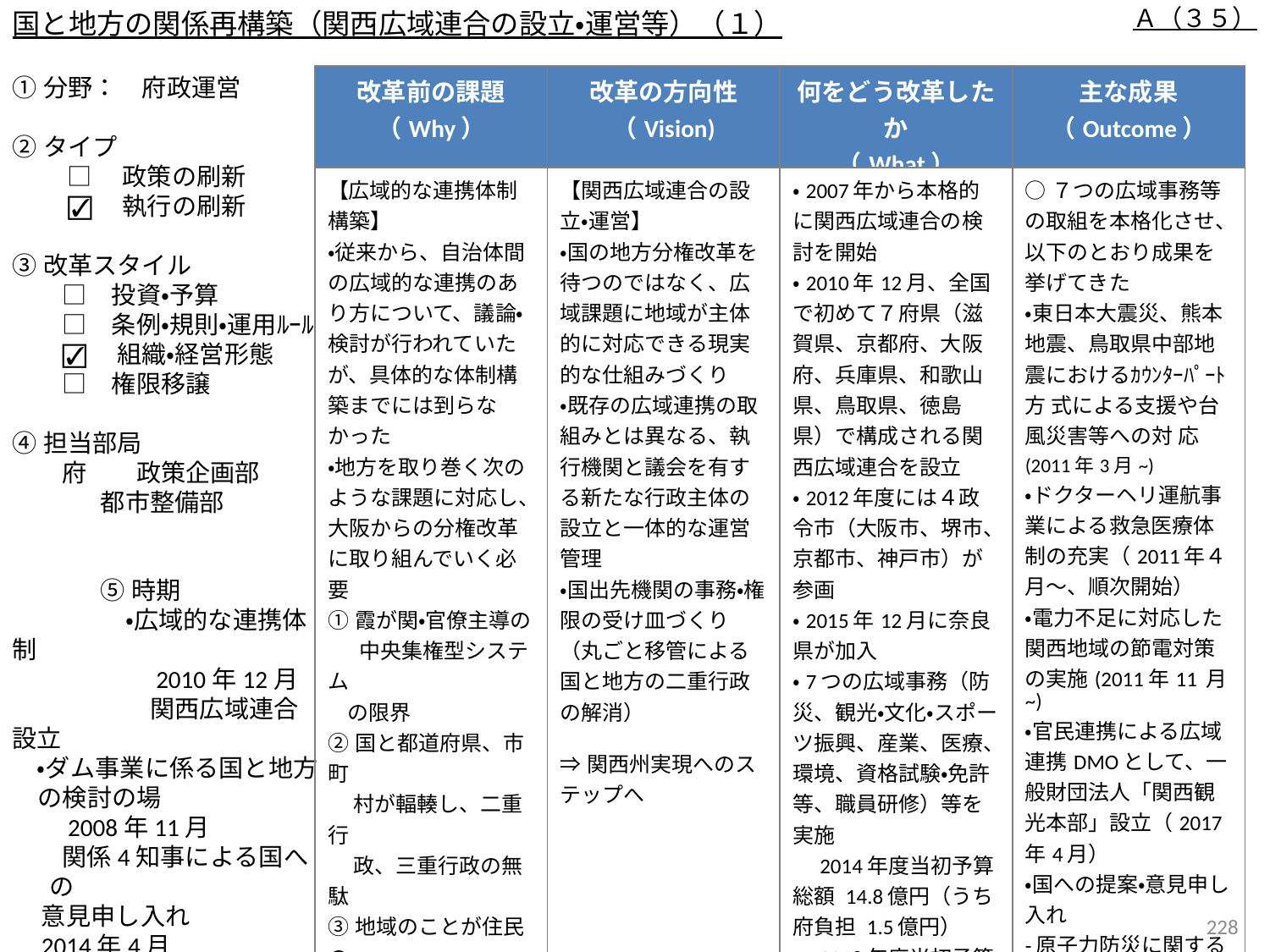

国と地方の関係再構築（関西広域連合の設立・運営等）（１）
Ａ（３５）
①分野：　府政運営

②タイプ
　　 □ 　政策の刷新
　　 ☑ 　執行の刷新

③改革スタイル
　　□　投資・予算
　　□　条例・規則・運用ﾙｰﾙ
　　☑ 　組織・経営形態
　　□　権限移譲

④担当部局
　　府　　政策企画部
都市整備部

⑤時期
　・広域的な連携体制
　　2010年12月
　　関西広域連合設立
　・ダム事業に係る国と地方の検討の場
　　2008年11月
　　関係4知事による国への
意見申し入れ
2014年4月
「淀川水系水利用検討会」発足
| 改革前の課題 （Why） | 改革の方向性 （Vision) | 何をどう改革したか （What） | 主な成果 （Outcome） |
| --- | --- | --- | --- |
| 【広域的な連携体制構築】 ・従来から、自治体間の広域的な連携のあり方について、議論・検討が行われていたが、具体的な体制構築までには到らなかった ・地方を取り巻く次のような課題に対応し、大阪からの分権改革に取り組んでいく必要 ①霞が関・官僚主導の 　中央集権型システム の限界　 ②国と都道府県、市町 　 村が輻輳し、二重行 　 政、三重行政の無駄 ③地域のことが住民の 　 意思から遠いところ 　 （国）で決定 | 【関西広域連合の設立・運営】 ・国の地方分権改革を待つのではなく、広域課題に地域が主体的に対応できる現実的な仕組みづくり ・既存の広域連携の取組みとは異なる、執行機関と議会を有する新たな行政主体の設立と一体的な運営管理 ・国出先機関の事務・権限の受け皿づくり（丸ごと移管による国と地方の二重行政の解消） ⇒関西州実現へのステップへ | ・2007年から本格的に関西広域連合の検討を開始 ・2010年12月、全国で初めて７府県（滋賀県、京都府、大阪府、兵庫県、和歌山県、鳥取県、徳島県）で構成される関西広域連合を設立 ・2012年度には４政令市（大阪市、堺市、京都市、神戸市）が参画 ・2015年12月に奈良県が加入 ・7つの広域事務（防災、観光・文化・スポーツ振興、産業、医療、環境、資格試験・免許等、職員研修）等を実施 　2014年度当初予算総額 14.8億円（うち府負担 1.5億円） 　2018年度当初予算総額23.3億円（うち府負担1.7億円） | ○７つの広域事務等の取組を本格化させ、以下のとおり成果を挙げてきた ・東日本大震災、熊本地震、鳥取県中部地震におけるｶｳﾝﾀｰﾊﾟｰﾄ方 式による支援や台風災害等への対 応(2011年3月~) ・ドクターヘリ運航事業による救急医療体制の充実（2011年４月～、順次開始） ・電力不足に対応した関西地域の節電対策の実施(2011年11 月~) ・官民連携による広域連携DMOとして、一般財団法人「関西観光本部」設立（2017年4月） ・国への提案・意見申し入れ -原子力防災に関する申入れ（2011年4月~） -北陸新幹線(敦賀以西)ルート提案(2013年11月)整備促進等要請(2016年1月12月) |
228